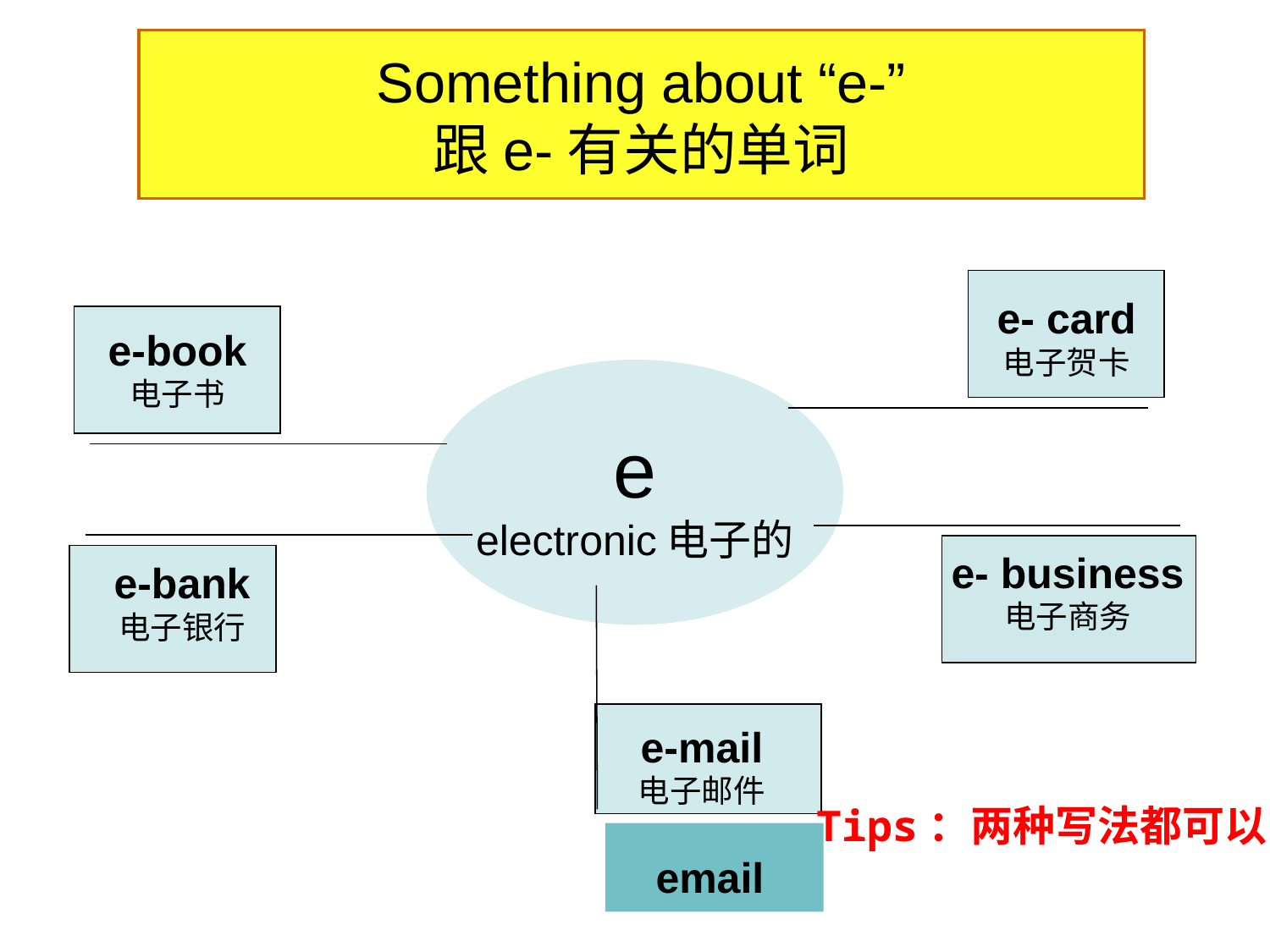

Something about “e-”
跟e-有关的单词

e- card
电子贺卡

e-book
电子书
e
electronic电子的

e- business
电子商务

e-bank
电子银行

e-mail
电子邮件
Tips：两种写法都可以
  email